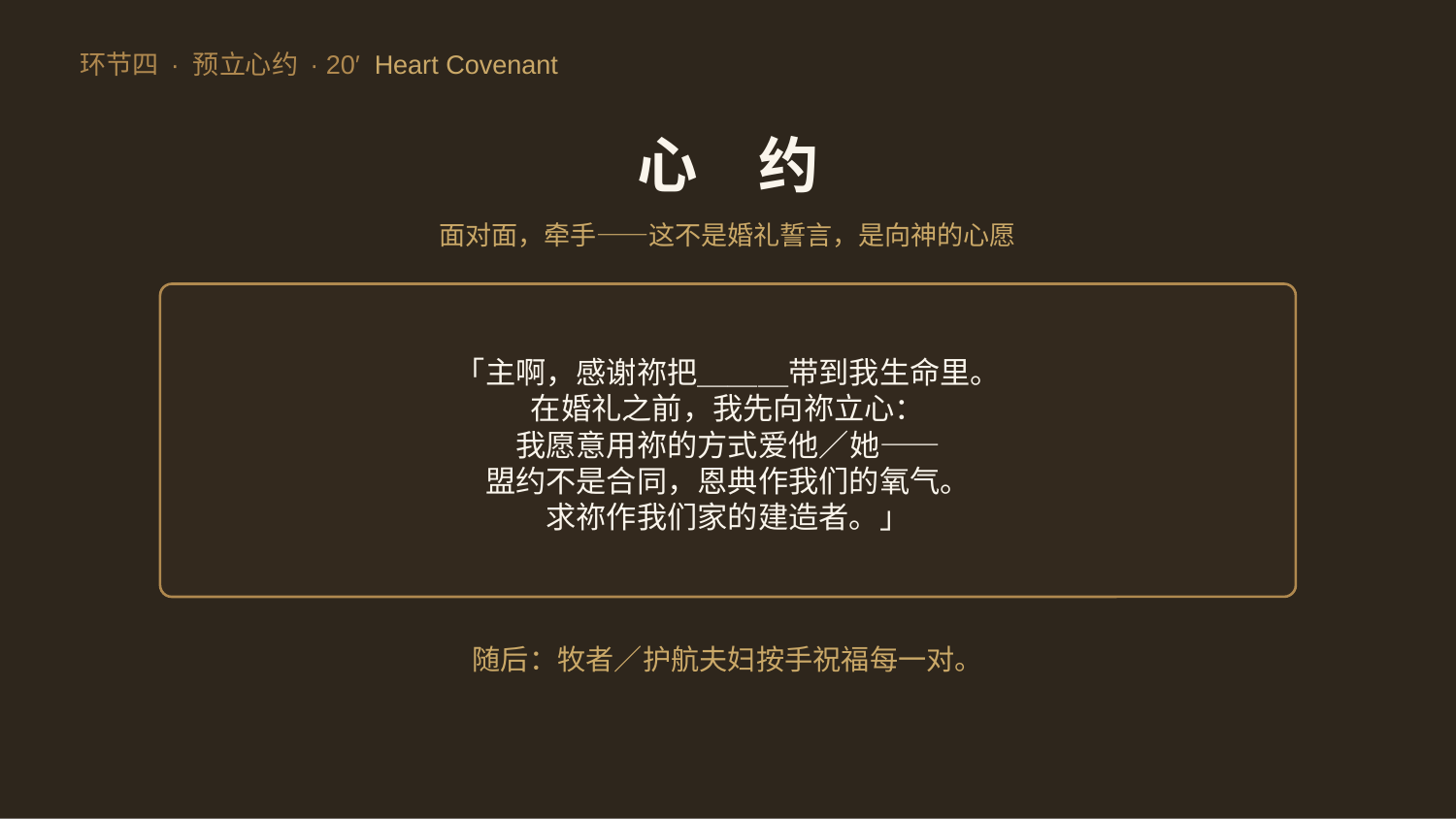

环节四 · 预立心约 · 20′  Heart Covenant
心　约
面对面，牵手——这不是婚礼誓言，是向神的心愿

「主啊，感谢祢把＿＿＿带到我生命里。
在婚礼之前，我先向祢立心：
我愿意用祢的方式爱他／她——
盟约不是合同，恩典作我们的氧气。
求祢作我们家的建造者。」
随后：牧者／护航夫妇按手祝福每一对。